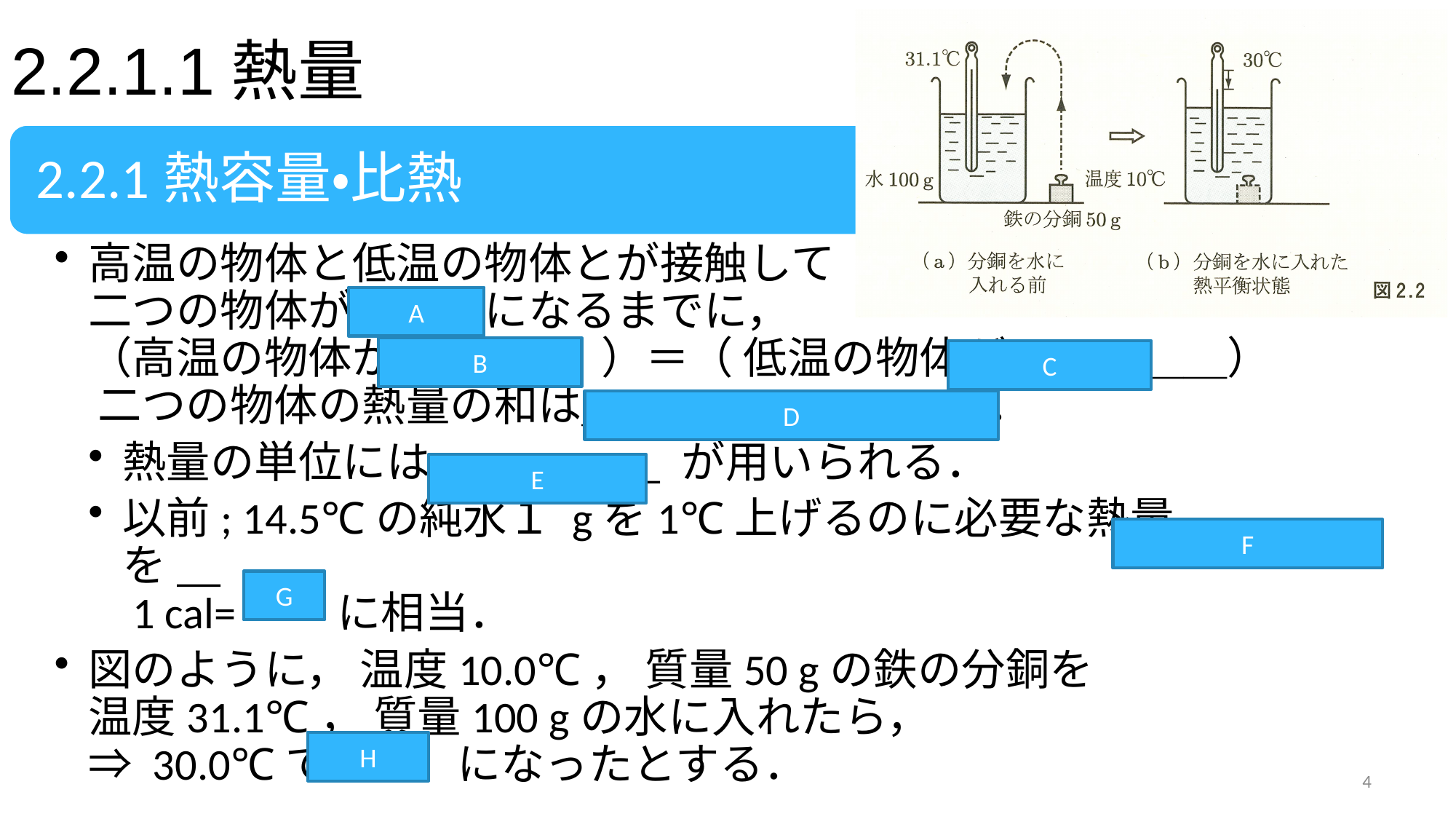

# 2.2.1.1熱量

2.2.1熱容量・比熱
高温の物体と低温の物体とが接触して
二つの物体が＿＿＿になるまでに，
（高温の物体が＿＿＿＿   ）＝（ 低温の物体が＿＿＿＿＿）
 二つの物体の熱量の和は＿＿＿＿＿＿＿＿＿ ．
熱量の単位には__________ が用いられる．
以前; 14.5℃の純水１ gを1℃上げるのに必要な熱量                       を__
 1 cal=         に相当．
図のように， 温度10.0℃， 質量50 gの鉄の分銅を
温度31.1℃， 質量100 gの水に入れたら，
⇒ 30.0℃で             になったとする．
A
B
C
D
E
F
G
H
4